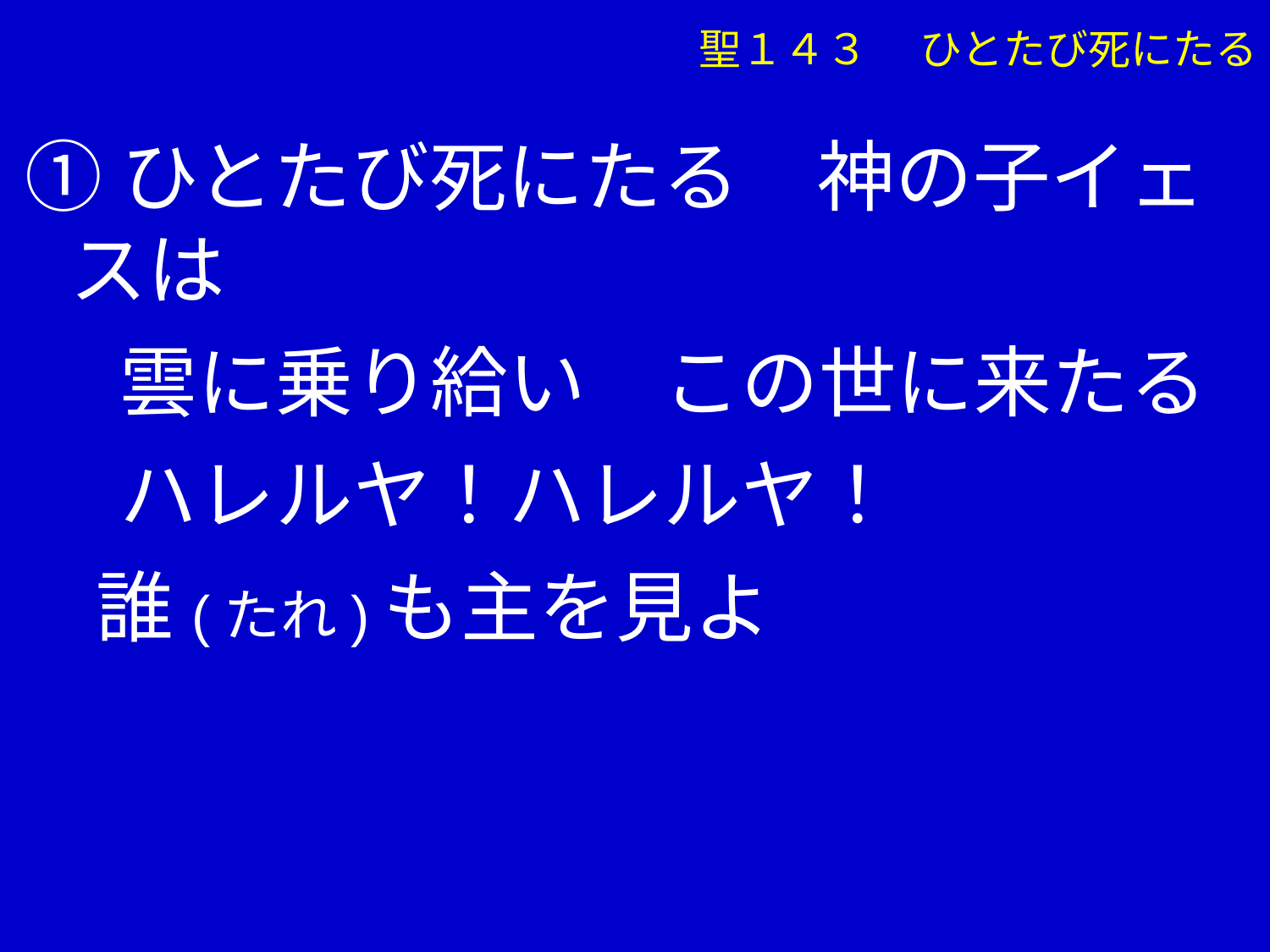

聖１４３ 　ひとたび死にたる
①ひとたび死にたる　神の子イェスは
　 雲に乗り給い　この世に来たる
　 ハレルヤ！ハレルヤ！
   誰(たれ)も主を見よ